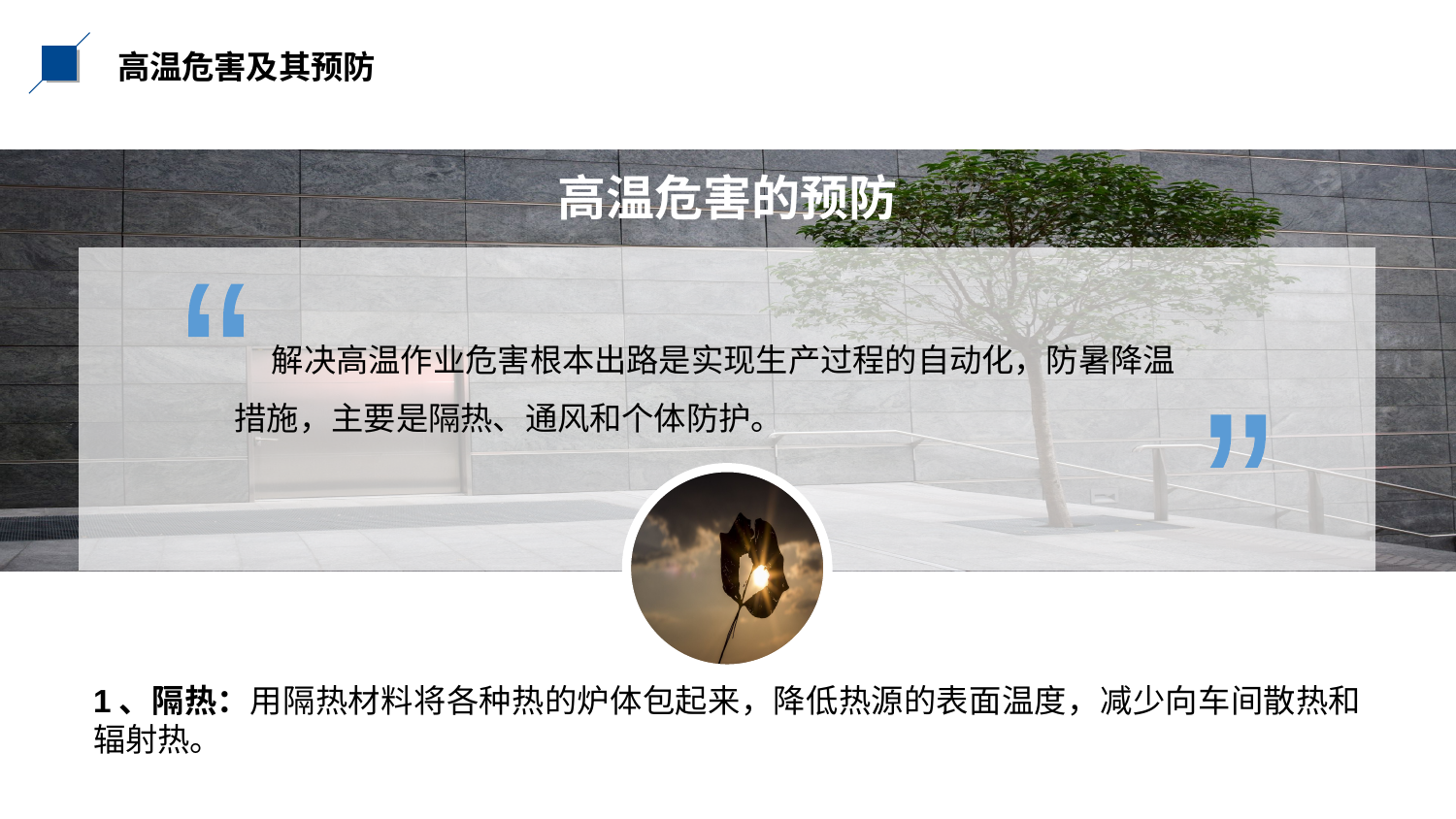

高温危害及其预防

高温危害的预防

“
    解决高温作业危害根本出路是实现生产过程的自动化，防暑降温措施，主要是隔热、通风和个体防护。
”

1、隔热：用隔热材料将各种热的炉体包起来，降低热源的表面温度，减少向车间散热和辐射热。